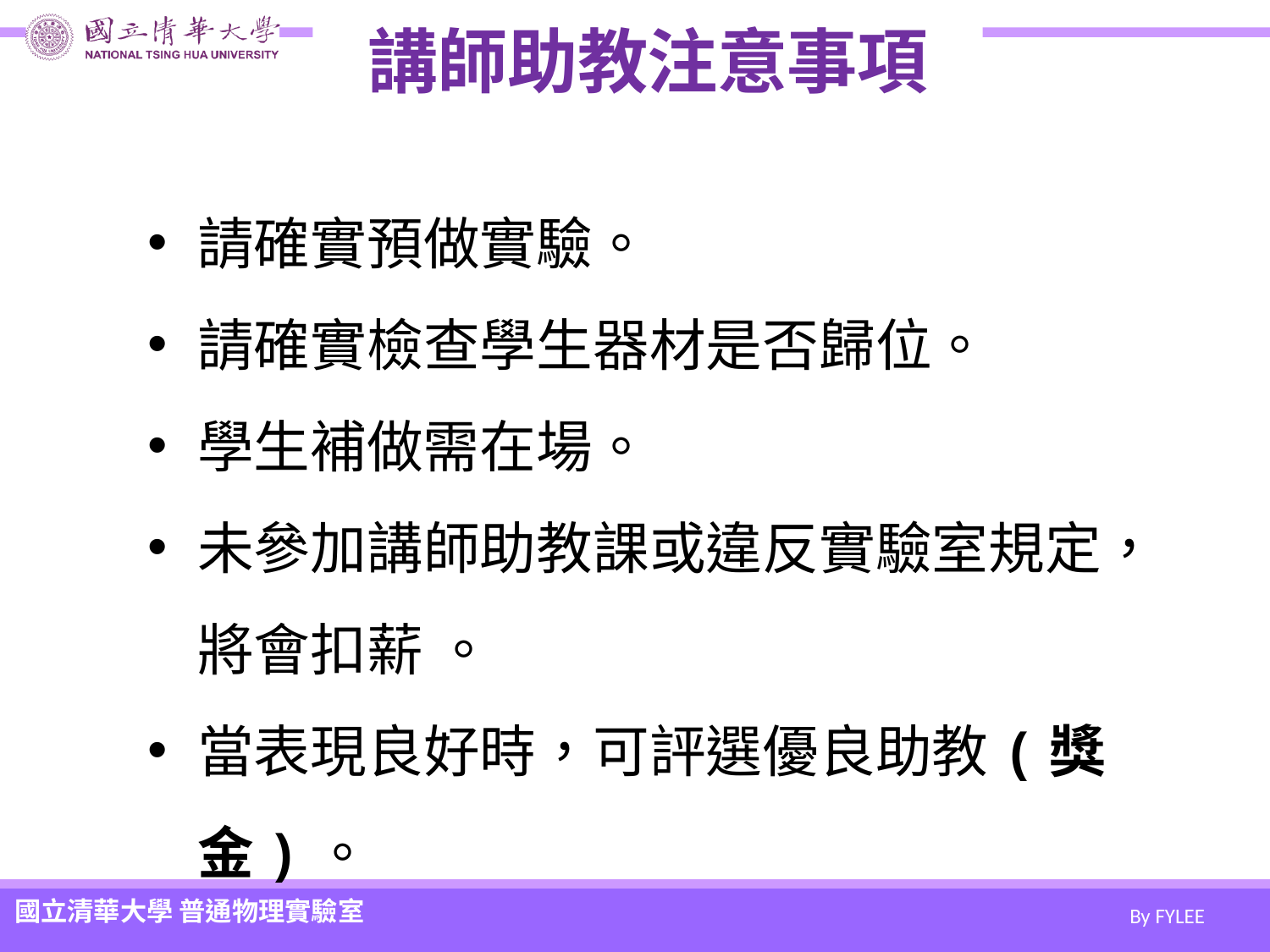

# 講師助教注意事項
請確實預做實驗。
請確實檢查學生器材是否歸位。
學生補做需在場。
未參加講師助教課或違反實驗室規定，將會扣薪 。
當表現良好時，可評選優良助教(獎金)。